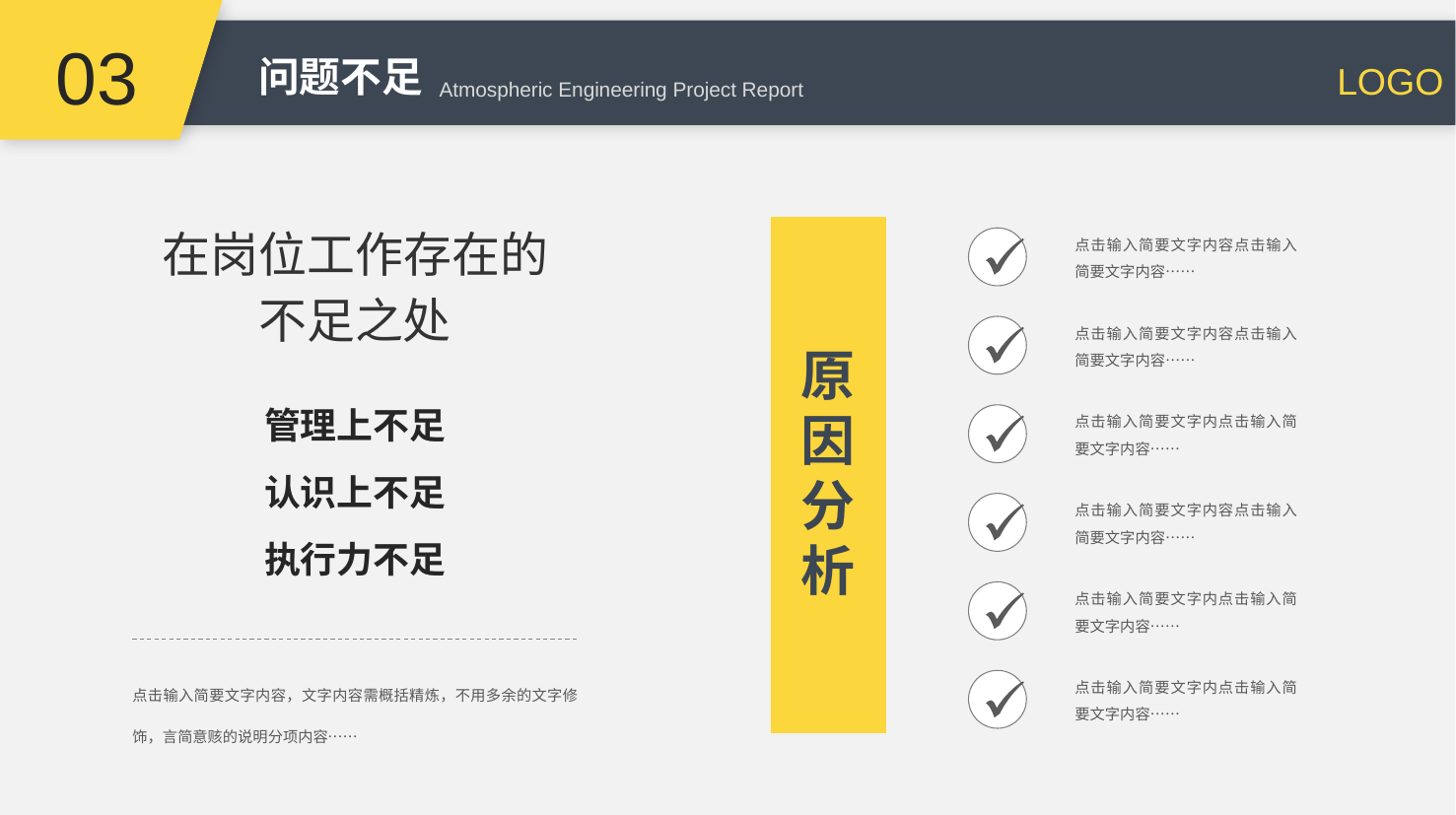

03
问题不足
Atmospheric Engineering Project Report
在岗位工作存在的
不足之处

原因分析
点击输入简要文字内容点击输入简要文字内容……

点击输入简要文字内容点击输入简要文字内容……

管理上不足
点击输入简要文字内点击输入简要文字内容……

认识上不足
点击输入简要文字内容点击输入简要文字内容……

执行力不足
点击输入简要文字内点击输入简要文字内容……

点击输入简要文字内容，文字内容需概括精炼，不用多余的文字修饰，言简意赅的说明分项内容……
点击输入简要文字内点击输入简要文字内容……